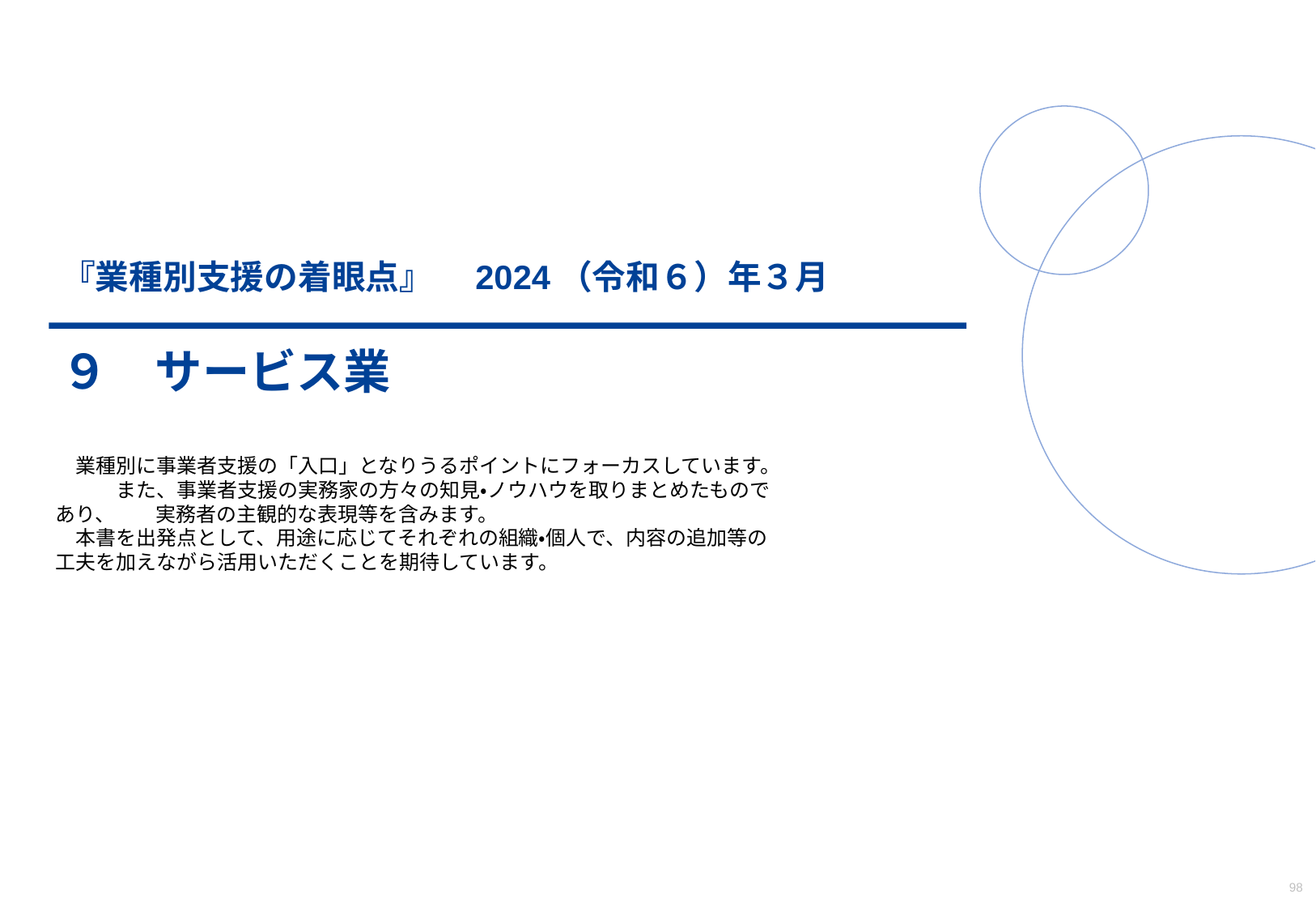

『業種別支援の着眼点』　2024（令和６）年３月
９　サービス業
　業種別に事業者支援の「入口」となりうるポイントにフォーカスしています。　　　また、事業者支援の実務家の方々の知見・ノウハウを取りまとめたものであり、　　実務者の主観的な表現等を含みます。
　本書を出発点として、用途に応じてそれぞれの組織・個人で、内容の追加等の工夫を加えながら活用いただくことを期待しています。
98